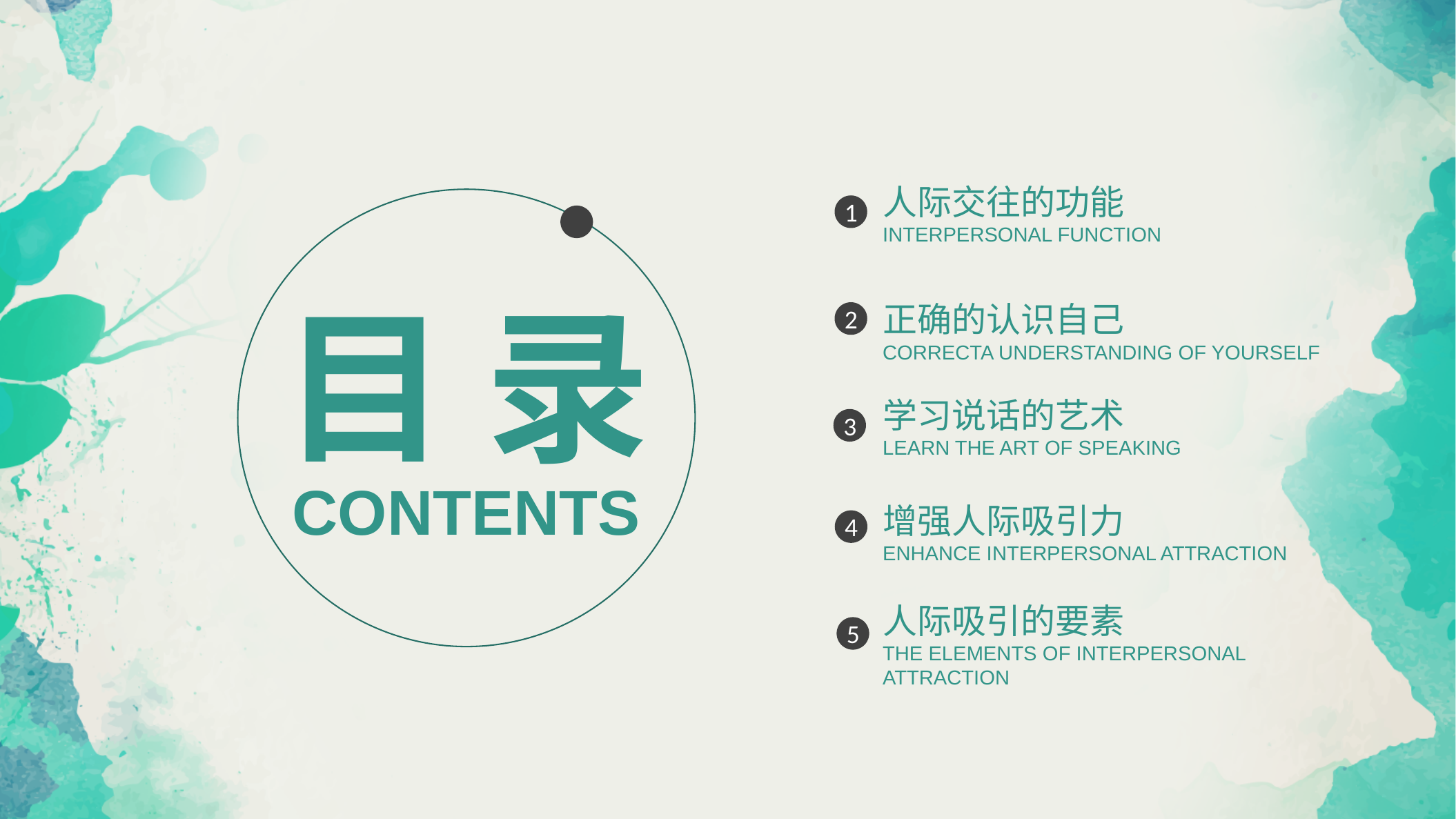

人际交往的功能
INTERPERSONAL FUNCTION

1

目 录
2

正确的认识自己
CORRECTA UNDERSTANDING OF YOURSELF
学习说话的艺术
LEARN THE ART OF SPEAKING
3

CONTENTS
增强人际吸引力
ENHANCE INTERPERSONAL ATTRACTION
4

人际吸引的要素
THE ELEMENTS OF INTERPERSONAL ATTRACTION
5